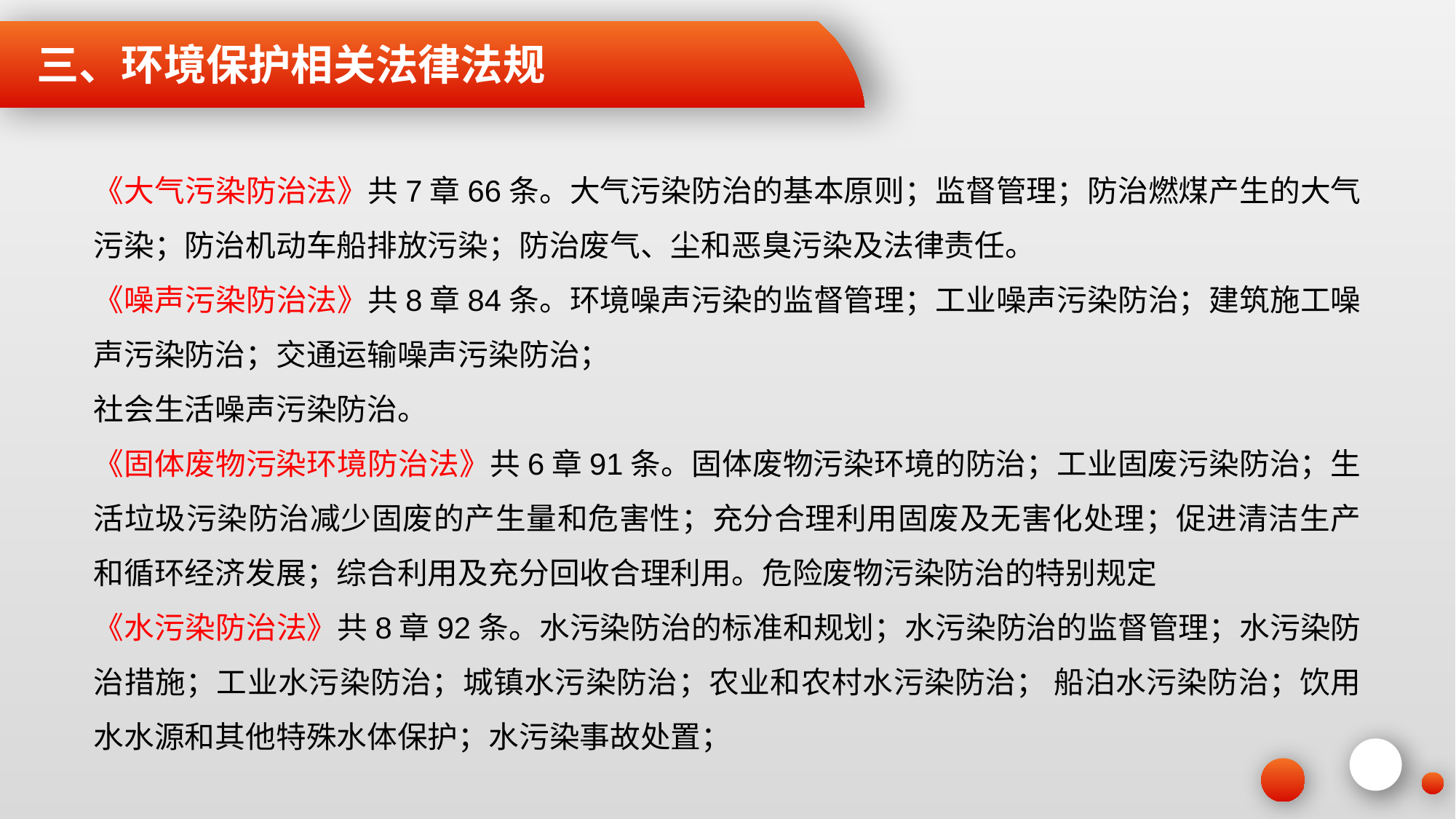

三、环境保护相关法律法规
《大气污染防治法》共7章66条。大气污染防治的基本原则；监督管理；防治燃煤产生的大气污染；防治机动车船排放污染；防治废气、尘和恶臭污染及法律责任。
《噪声污染防治法》共8章84条。环境噪声污染的监督管理；工业噪声污染防治；建筑施工噪声污染防治；交通运输噪声污染防治；
社会生活噪声污染防治。
《固体废物污染环境防治法》共6章91条。固体废物污染环境的防治；工业固废污染防治；生活垃圾污染防治减少固废的产生量和危害性；充分合理利用固废及无害化处理；促进清洁生产和循环经济发展；综合利用及充分回收合理利用。危险废物污染防治的特别规定
《水污染防治法》共8章92条。水污染防治的标准和规划；水污染防治的监督管理；水污染防治措施；工业水污染防治；城镇水污染防治；农业和农村水污染防治； 船泊水污染防治；饮用水水源和其他特殊水体保护；水污染事故处置；